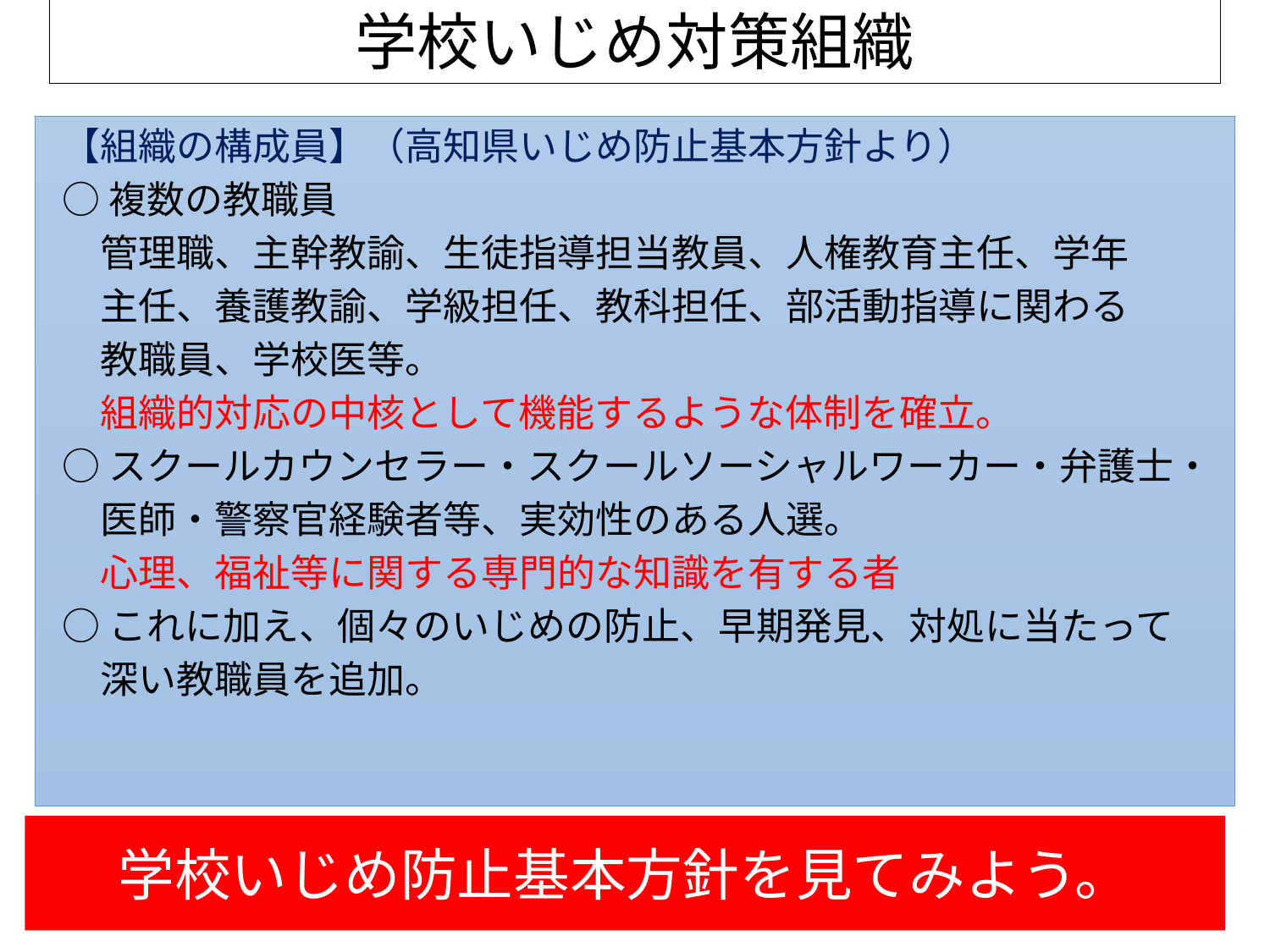

# 学校いじめ対策組織
【組織の構成員】（高知県いじめ防止基本方針より）
○複数の教職員
　管理職、主幹教諭、生徒指導担当教員、人権教育主任、学年
　主任、養護教諭、学級担任、教科担任、部活動指導に関わる
　教職員、学校医等。
　組織的対応の中核として機能するような体制を確立。
○スクールカウンセラー・スクールソーシャルワーカー・弁護士・
　医師・警察官経験者等、実効性のある人選。
　心理、福祉等に関する専門的な知識を有する者
○これに加え、個々のいじめの防止、早期発見、対処に当たって
　深い教職員を追加。
学校いじめ防止基本方針を見てみよう。